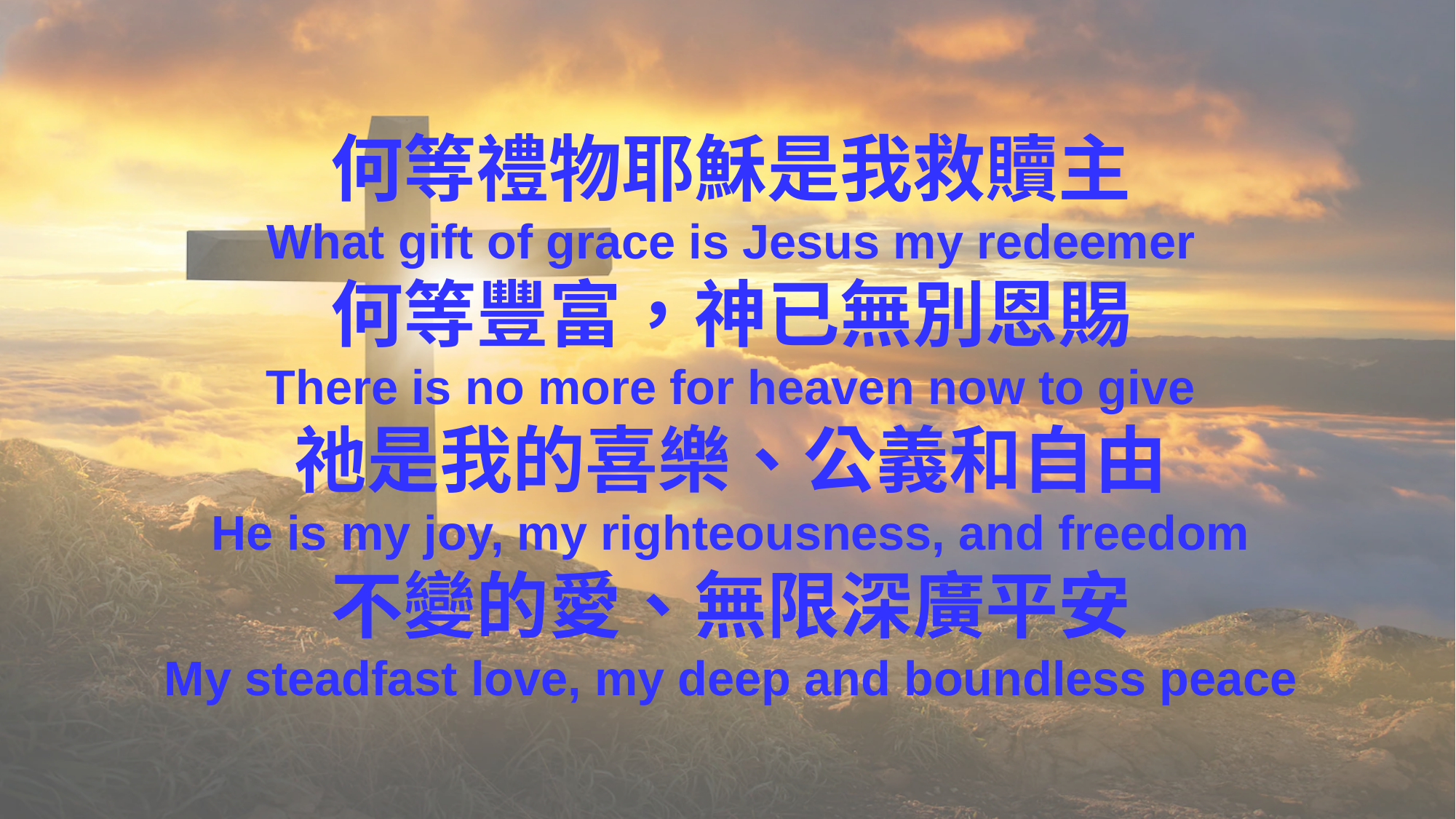

何等禮物耶穌是我救贖主
What gift of grace is Jesus my redeemer
何等豐富，神已無別恩賜
There is no more for heaven now to give
祂是我的喜樂、公義和自由
He is my joy, my righteousness, and freedom
不變的愛、無限深廣平安
My steadfast love, my deep and boundless peace